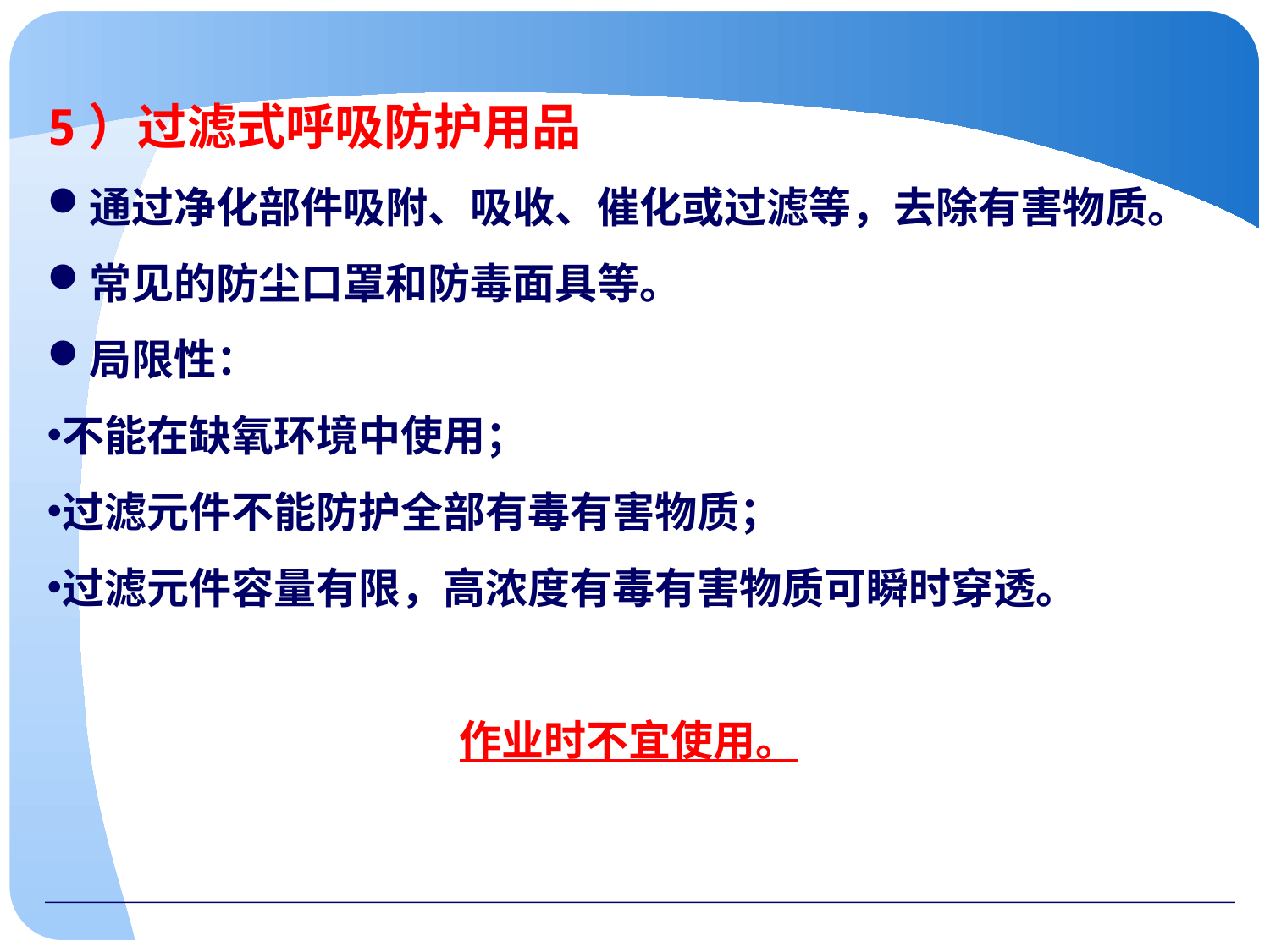

5）过滤式呼吸防护用品
通过净化部件吸附、吸收、催化或过滤等，去除有害物质。
常见的防尘口罩和防毒面具等。
局限性：
不能在缺氧环境中使用；
过滤元件不能防护全部有毒有害物质；
过滤元件容量有限，高浓度有毒有害物质可瞬时穿透。

作业时不宜使用。